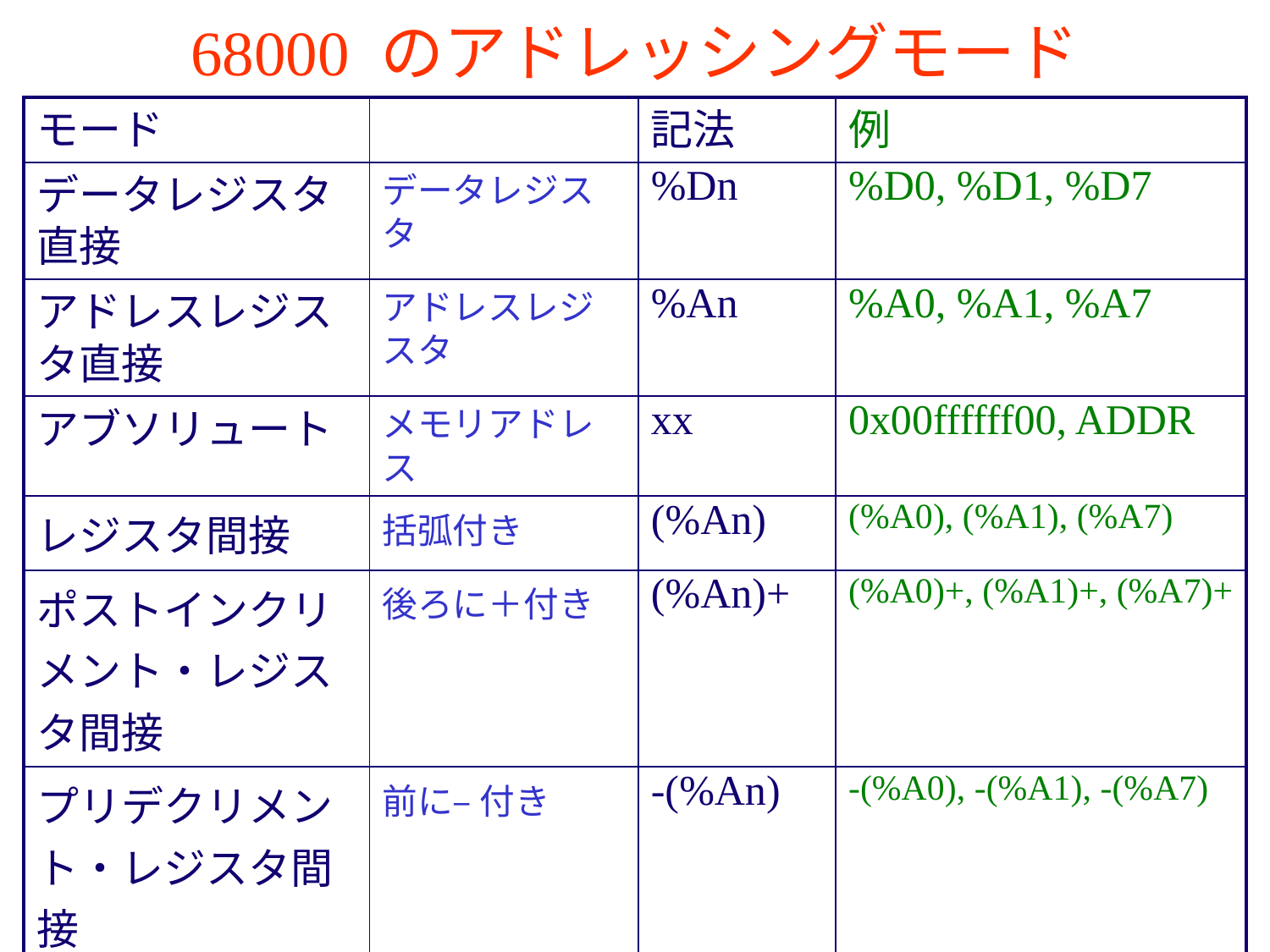

# 68000 のアドレッシングモード
| モード |  | 記法 | 例 |
| --- | --- | --- | --- |
| データレジスタ直接 | データレジスタ | %Dn | %D0, %D1, %D7 |
| アドレスレジスタ直接 | アドレスレジスタ | %An | %A0, %A1, %A7 |
| アブソリュート | メモリアドレス | xx | 0x00ffffff00, ADDR |
| レジスタ間接 | 括弧付き | (%An) | (%A0), (%A1), (%A7) |
| ポストインクリメント・レジスタ間接 | 後ろに＋付き | (%An)+ | (%A0)+, (%A1)+, (%A7)+ |
| プリデクリメント・レジスタ間接 | 前に– 付き | -(%An) | -(%A0), -(%A1), -(%A7) |
| ディスプレースメント付きレジスタ間接 | 前に数値付き | d16(%An) | 20(%A0), BOTTOM(%A0) |
| イミディエート | 数値 | #data | #3, #0x2000, #ADDR |